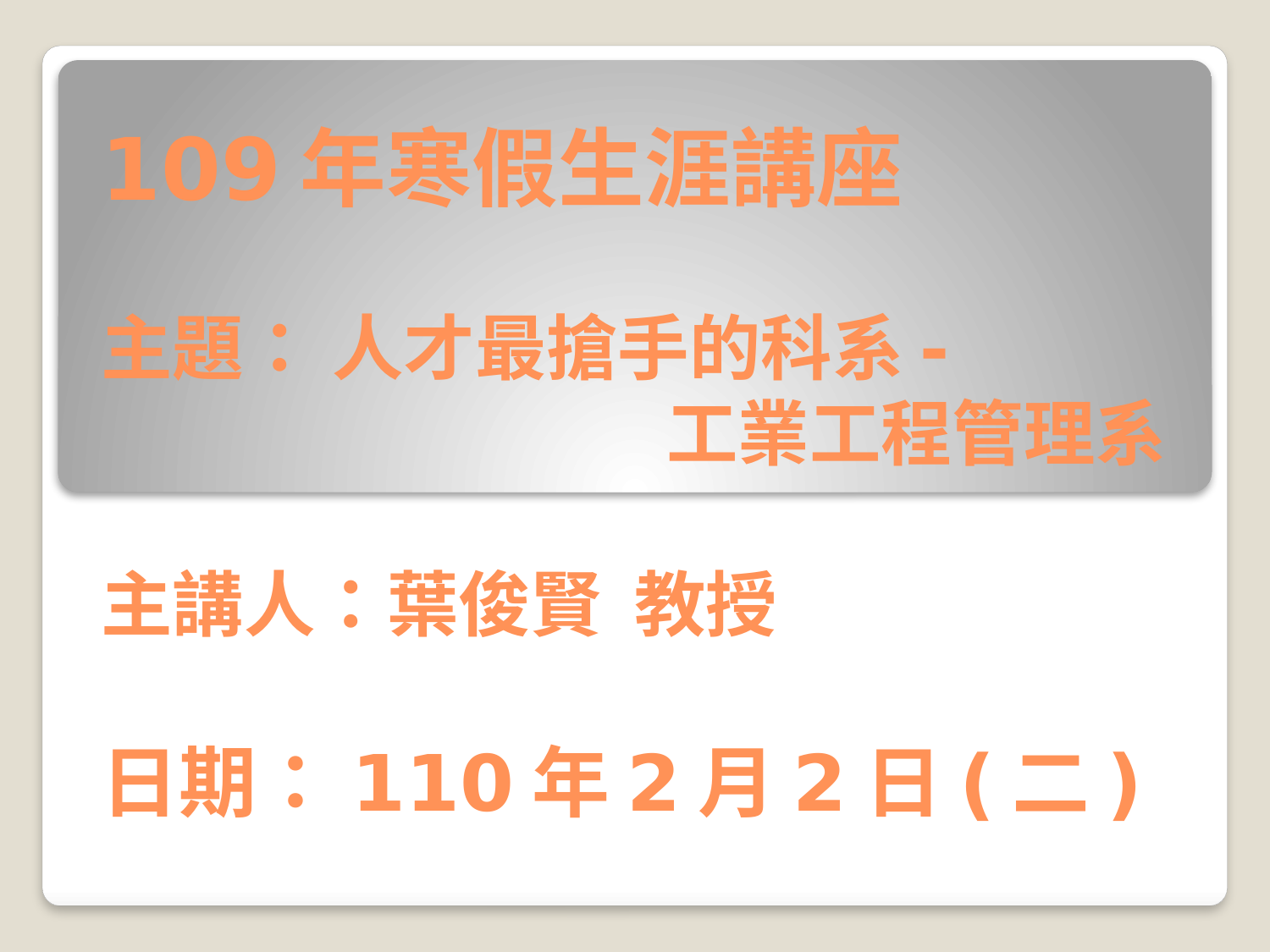

# 109年寒假生涯講座 主題： 人才最搶手的科系- 工業工程管理系 主講人：葉俊賢  教授 日期：110年2月2日(二)